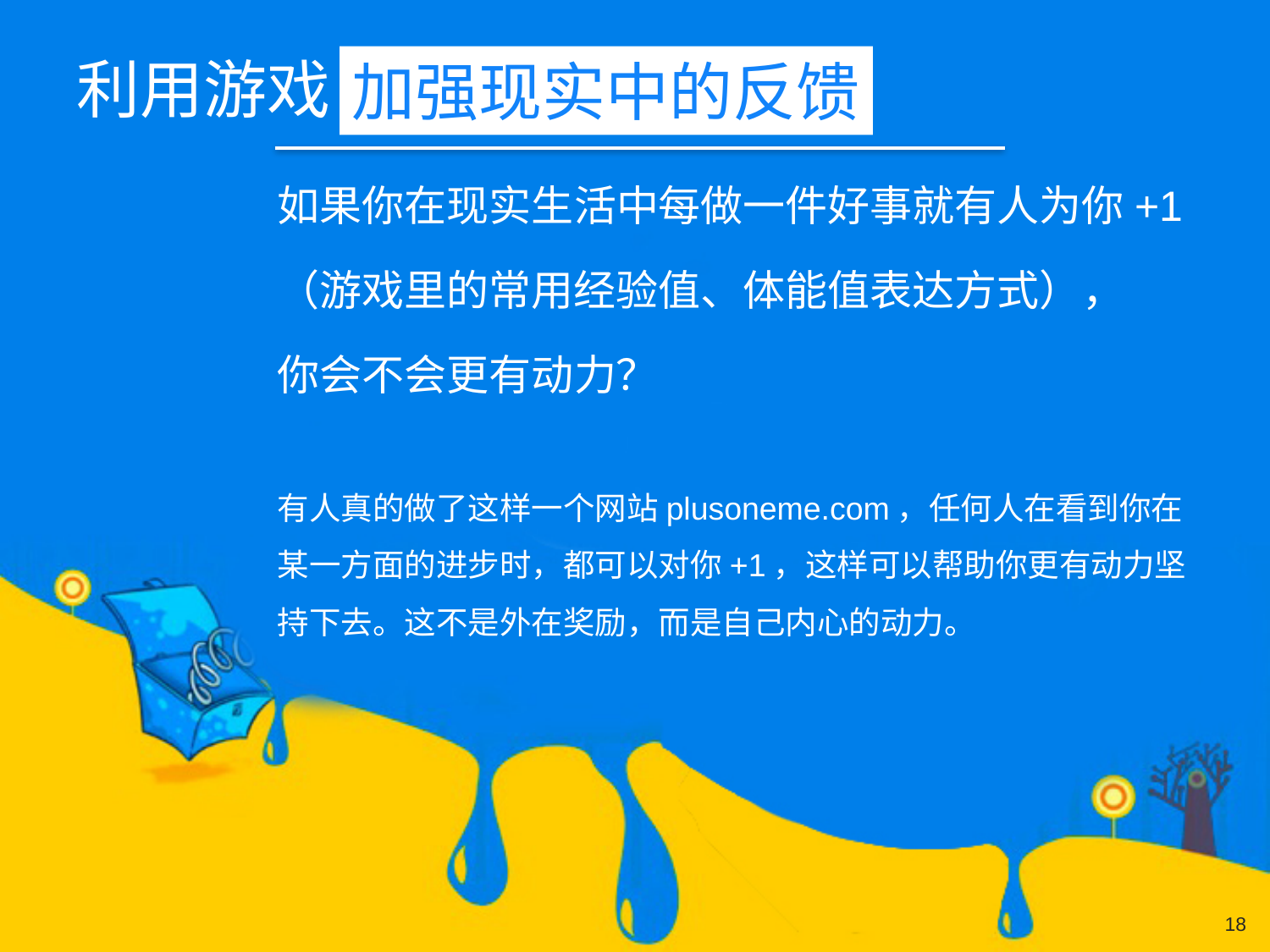

# 利用游戏
加强现实中的反馈
如果你在现实生活中每做一件好事就有人为你+1
（游戏里的常用经验值、体能值表达方式），
你会不会更有动力？

有人真的做了这样一个网站plusoneme.com，任何人在看到你在某一方面的进步时，都可以对你+1，这样可以帮助你更有动力坚持下去。这不是外在奖励，而是自己内心的动力。